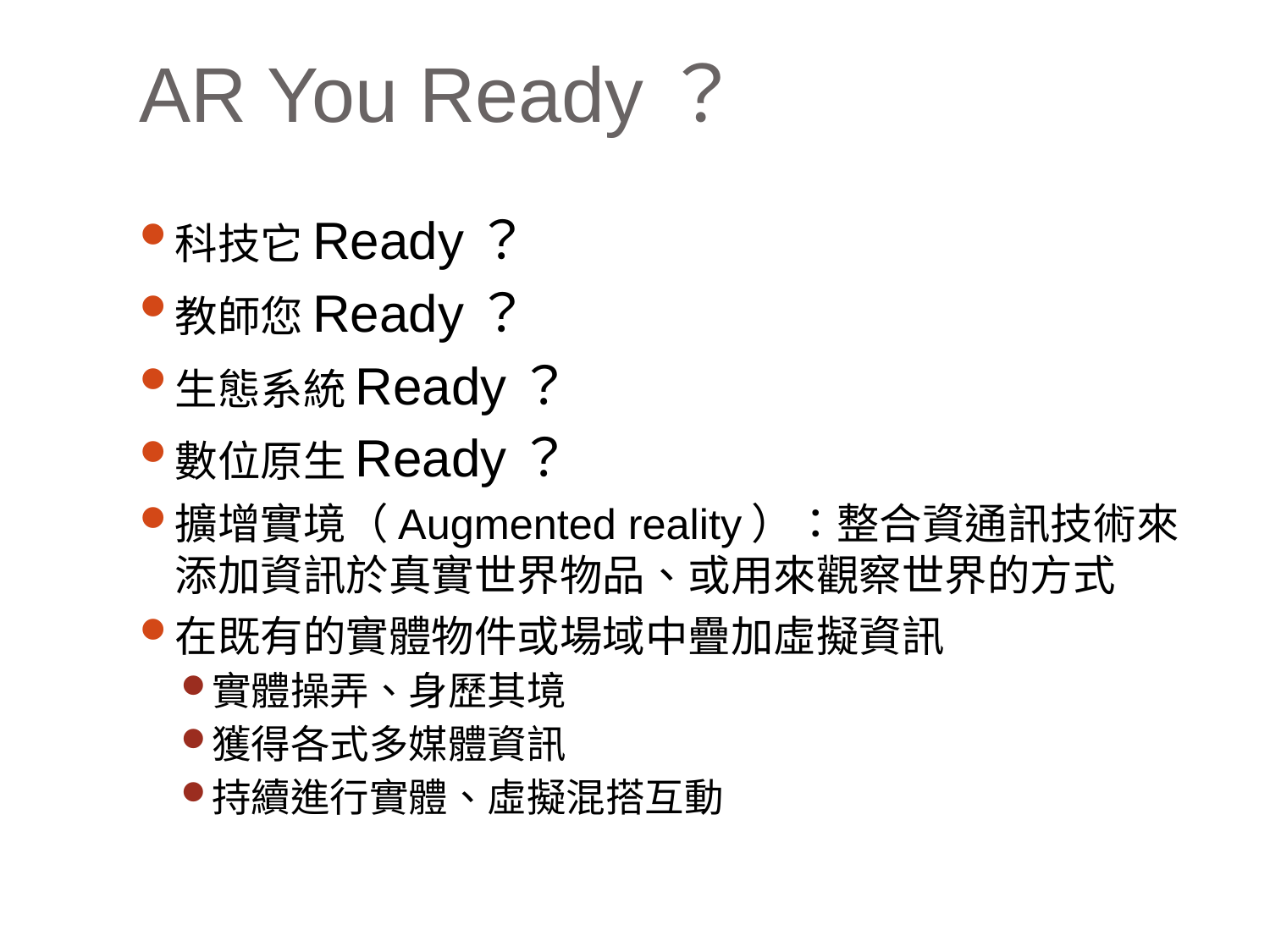

# AR You Ready？
科技它Ready？
教師您Ready？
生態系統Ready？
數位原生Ready？
擴增實境（Augmented reality）：整合資通訊技術來添加資訊於真實世界物品、或用來觀察世界的方式
在既有的實體物件或場域中疊加虛擬資訊
實體操弄、身歷其境
獲得各式多媒體資訊
持續進行實體、虛擬混搭互動